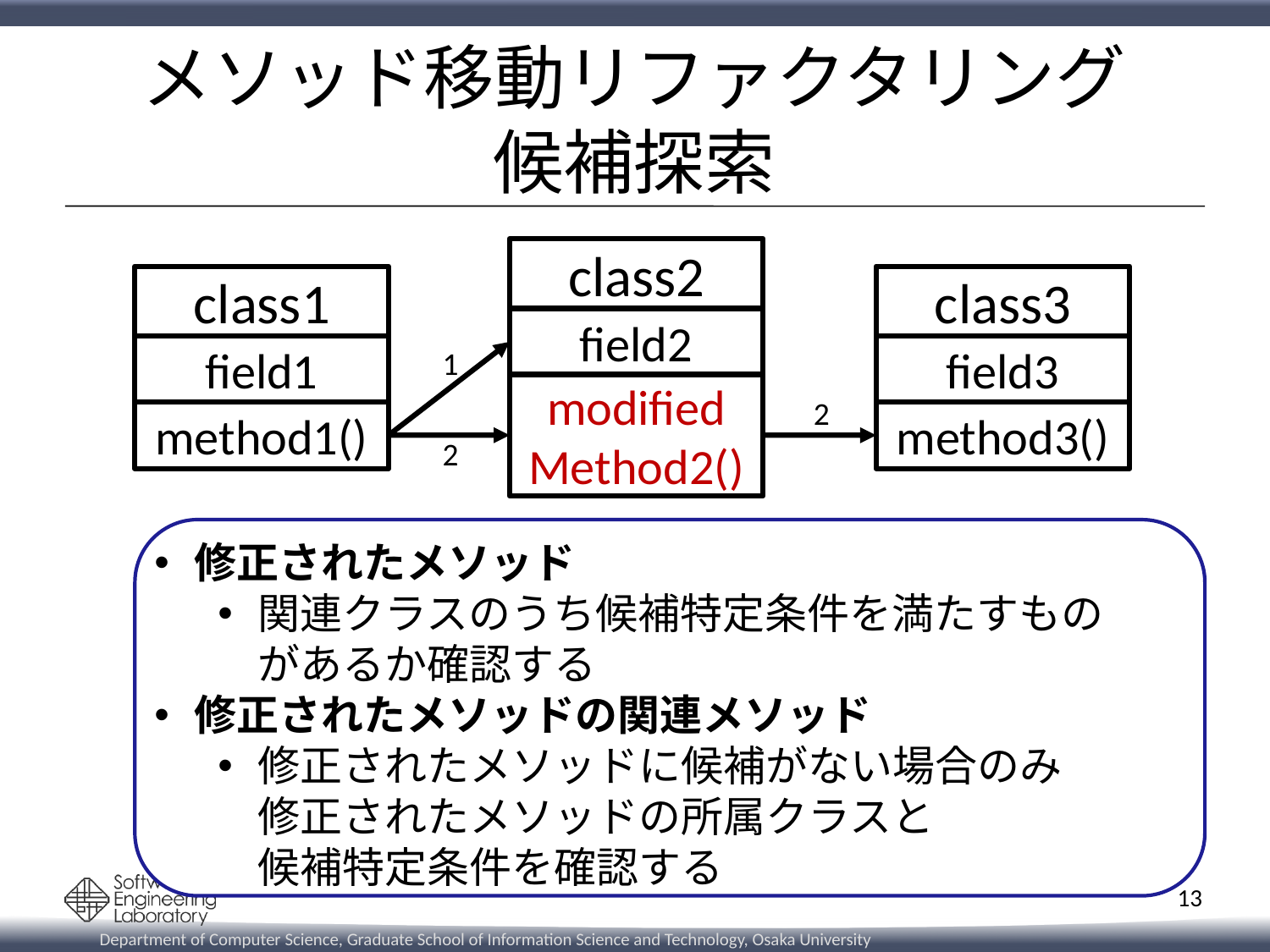

# メソッド移動リファクタリング 候補探索
class2
class1
class3
field2
field1
field3
1
modified
Method2()
2
method1()
method3()
2

修正されたメソッド
関連クラスのうち候補特定条件を満たすものがあるか確認する
修正されたメソッドの関連メソッド
修正されたメソッドに候補がない場合のみ
修正されたメソッドの所属クラスと
候補特定条件を確認する

13